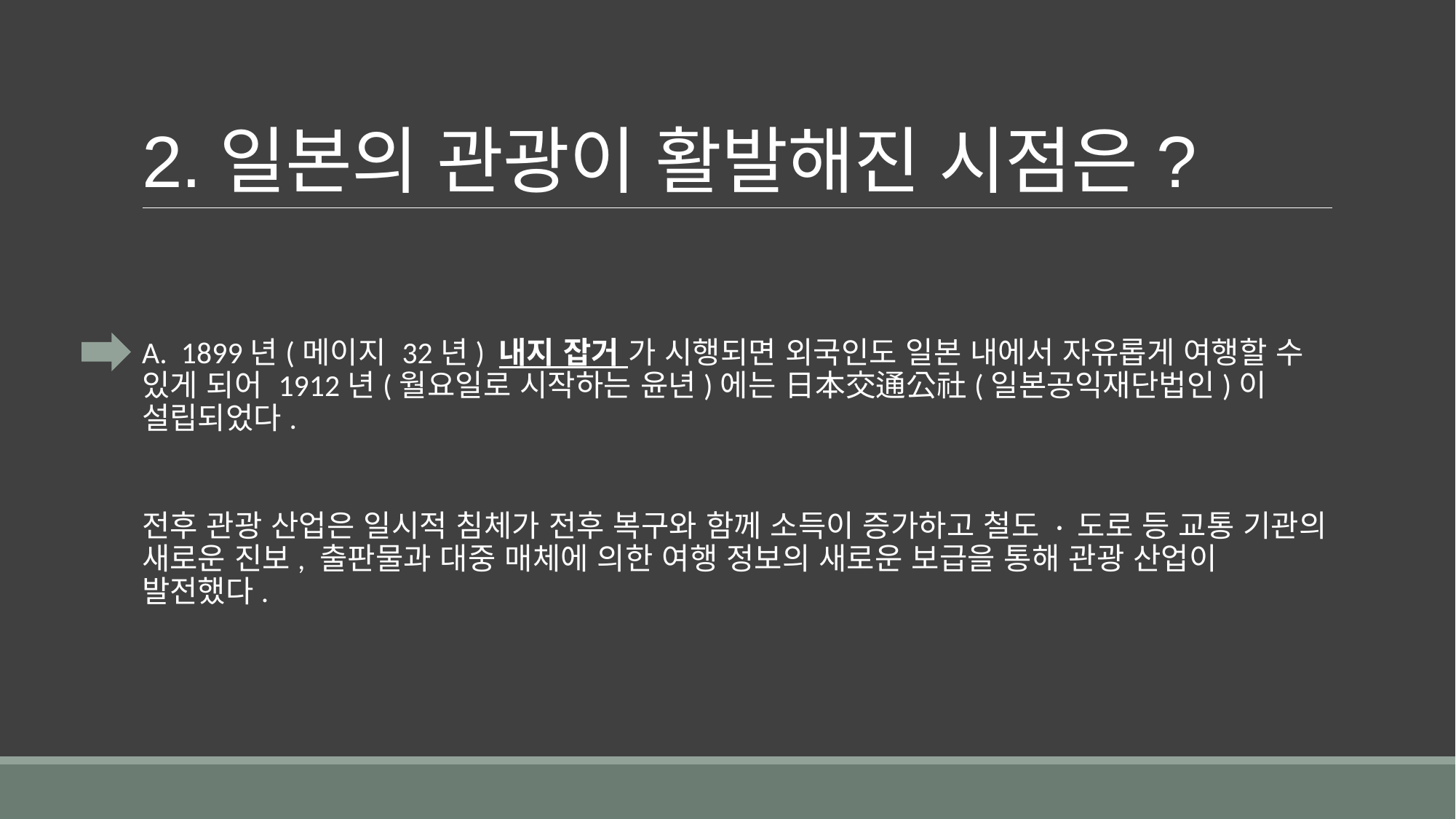

# 2.일본의 관광이 활발해진 시점은?

A.  1899년(메이지 32년) 내지 잡거 가 시행되면 외국인도 일본 내에서 자유롭게 여행할 수 있게 되어 1912년(월요일로 시작하는 윤년)에는 日本交通公社(일본공익재단법인)이 설립되었다.

전후 관광 산업은 일시적 침체가 전후 복구와 함께 소득이 증가하고 철도 · 도로 등 교통 기관의 새로운 진보, 출판물과 대중 매체에 의한 여행 정보의 새로운 보급을 통해 관광 산업이 발전했다.